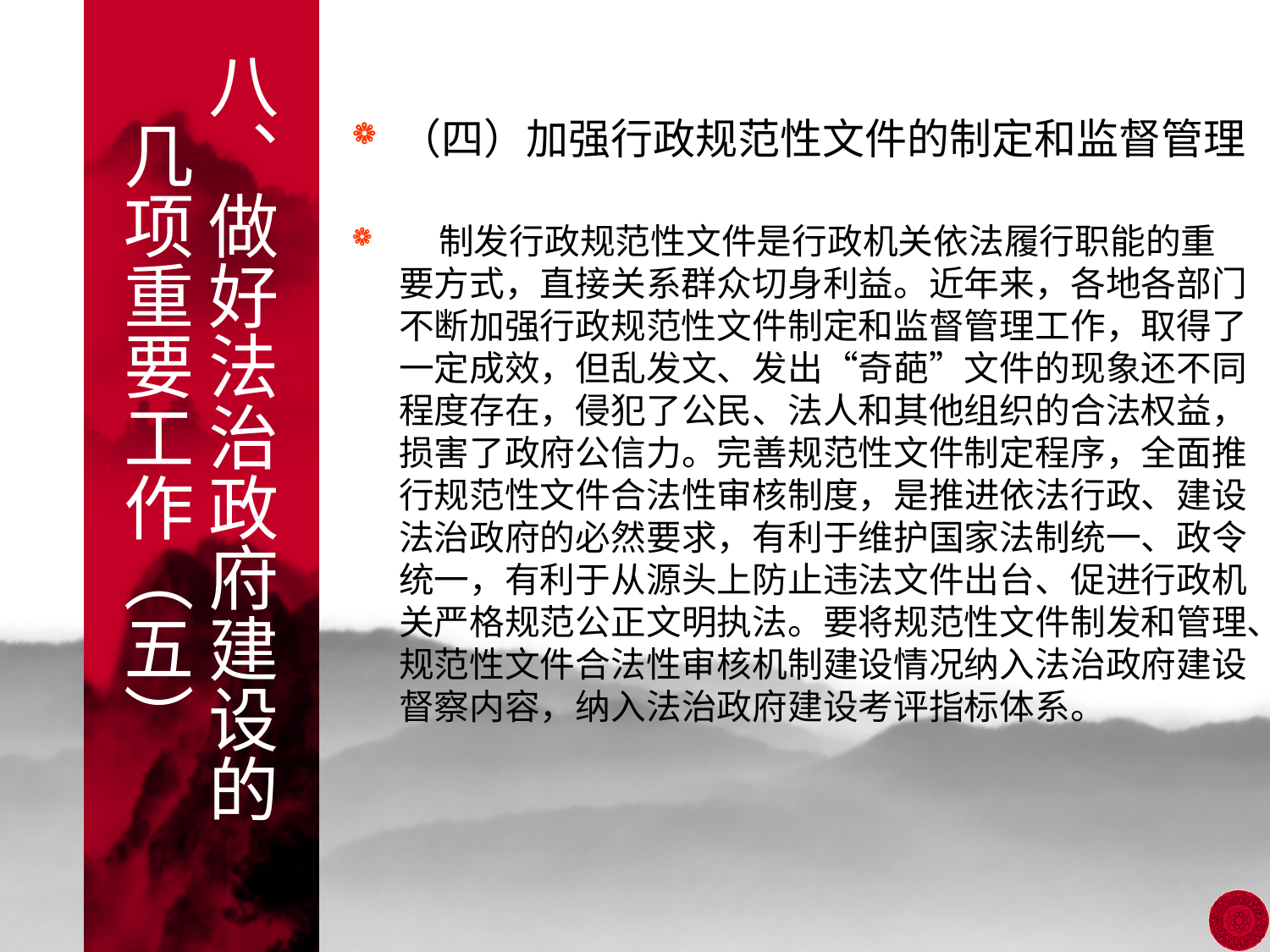

（四）加强行政规范性文件的制定和监督管理

    制发行政规范性文件是行政机关依法履行职能的重要方式，直接关系群众切身利益。近年来，各地各部门不断加强行政规范性文件制定和监督管理工作，取得了一定成效，但乱发文、发出“奇葩”文件的现象还不同程度存在，侵犯了公民、法人和其他组织的合法权益，损害了政府公信力。完善规范性文件制定程序，全面推行规范性文件合法性审核制度，是推进依法行政、建设法治政府的必然要求，有利于维护国家法制统一、政令统一，有利于从源头上防止违法文件出台、促进行政机关严格规范公正文明执法。要将规范性文件制发和管理、规范性文件合法性审核机制建设情况纳入法治政府建设督察内容，纳入法治政府建设考评指标体系。

# 八、做好法治政府建设的几项重要工作（五）